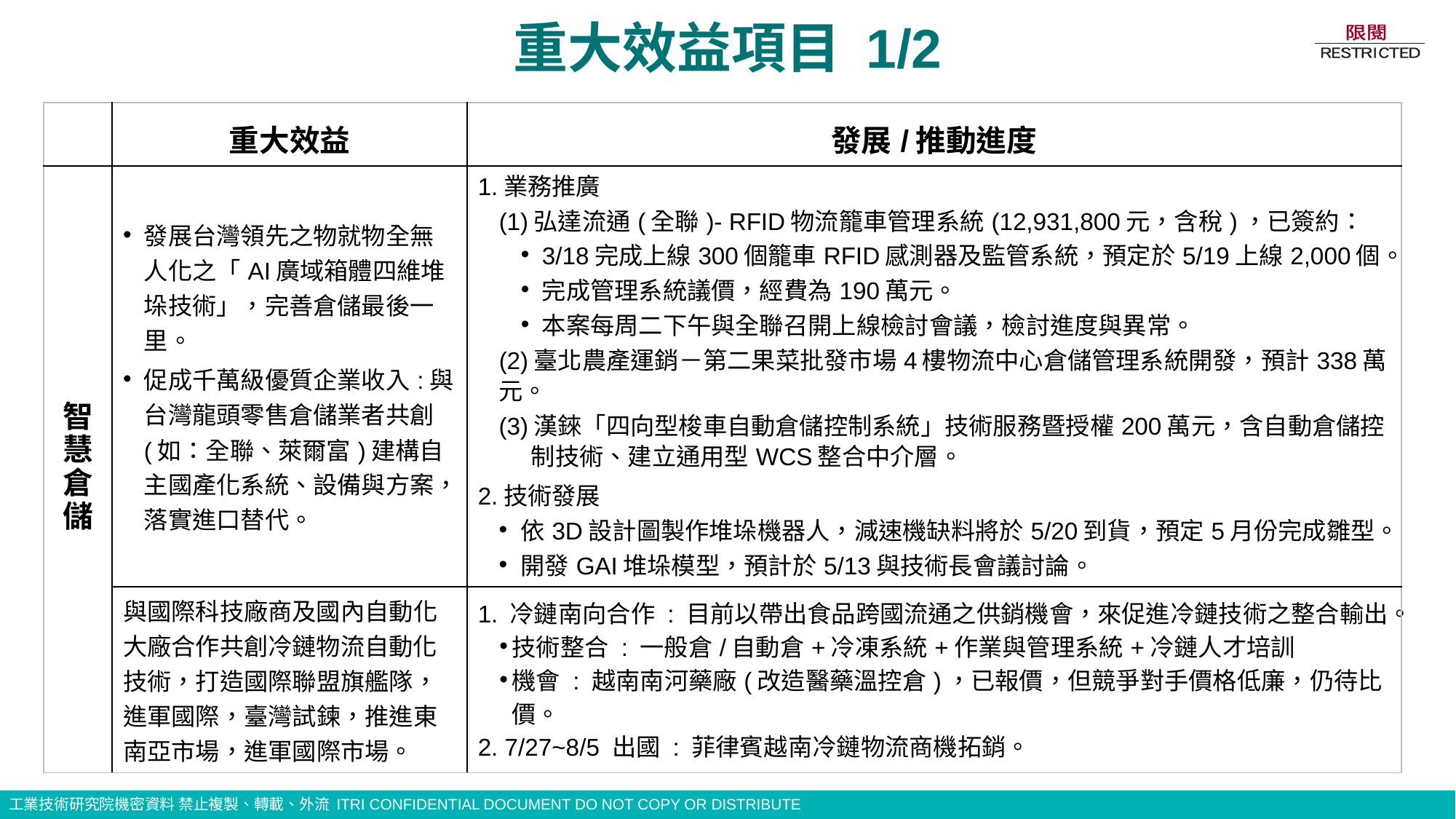

# 重大效益項目 1/2
|  | 重大效益 | 發展/推動進度 |
| --- | --- | --- |
| 智慧倉儲 | 發展台灣領先之物就物全無人化之「AI廣域箱體四維堆垛技術」，完善倉儲最後一里。 促成千萬級優質企業收入:與台灣龍頭零售倉儲業者共創(如：全聯、萊爾富)建構自主國產化系統、設備與方案，落實進口替代。 | 1.業務推廣 (1)弘達流通(全聯)- RFID物流籠車管理系統(12,931,800元，含稅)，已簽約： 3/18完成上線300個籠車RFID感測器及監管系統，預定於5/19上線2,000個。 完成管理系統議價，經費為190萬元。 本案每周二下午與全聯召開上線檢討會議，檢討進度與異常。 (2)臺北農產運銷－第二果菜批發市場4樓物流中心倉儲管理系統開發，預計338萬元。 (3)漢錸「四向型梭車自動倉儲控制系統」技術服務暨授權200萬元，含自動倉儲控制技術、建立通用型WCS整合中介層。 2.技術發展 依3D設計圖製作堆垛機器人，減速機缺料將於5/20到貨，預定5月份完成雛型。 開發GAI堆垛模型，預計於5/13與技術長會議討論。 |
|  | 與國際科技廠商及國內自動化大廠合作共創冷鏈物流自動化技術，打造國際聯盟旗艦隊，進軍國際，臺灣試鍊，推進東南亞市場，進軍國際市場。 | 冷鏈南向合作 : 目前以帶出食品跨國流通之供銷機會，來促進冷鏈技術之整合輸出。 技術整合 : 一般倉/自動倉+冷凍系統+作業與管理系統+冷鏈人才培訓 機會 : 越南南河藥廠(改造醫藥溫控倉)，已報價，但競爭對手價格低廉，仍待比價。 2. 7/27~8/5 出國 : 菲律賓越南冷鏈物流商機拓銷。 |